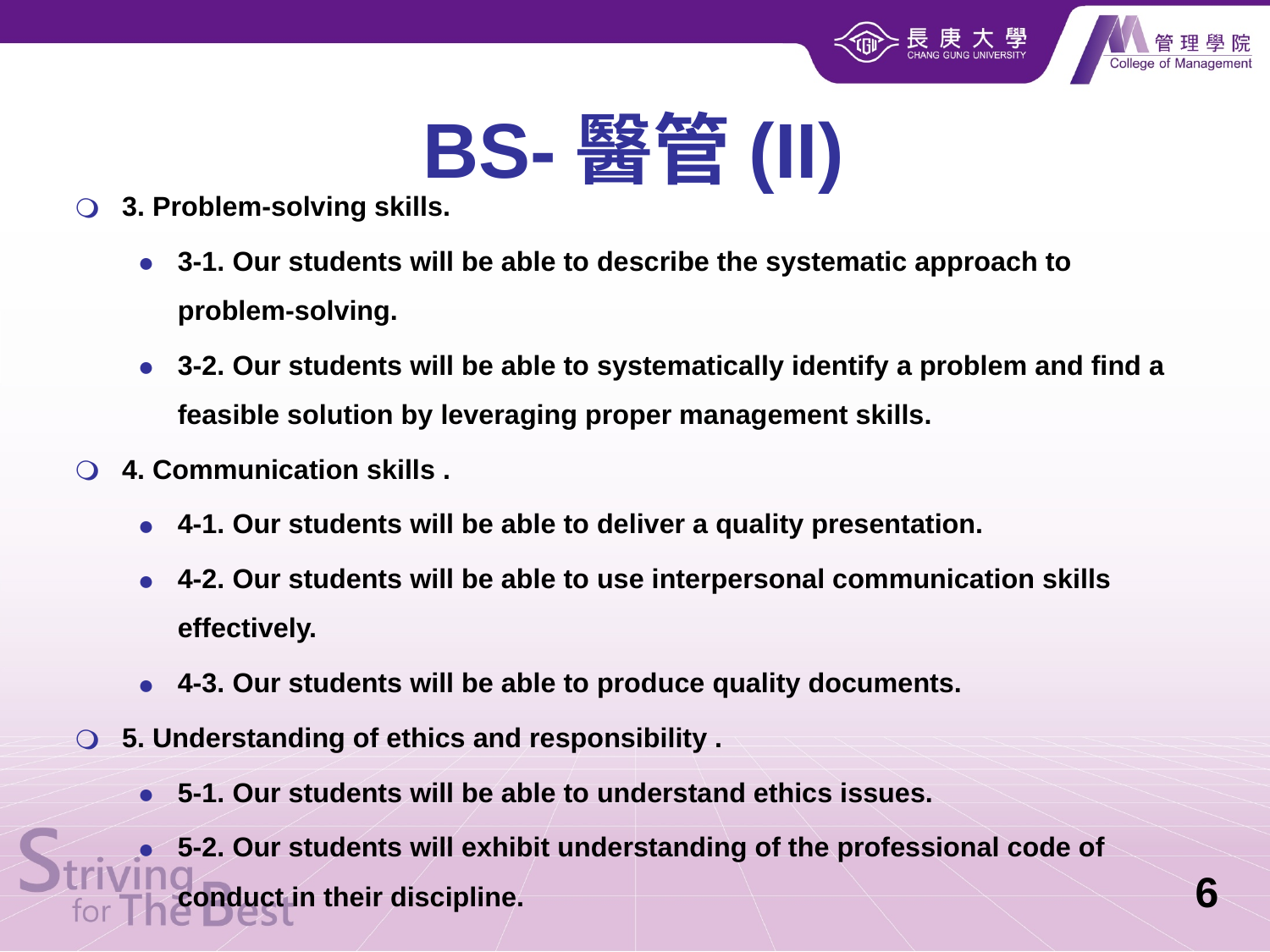

BS-醫管(II)
3. Problem-solving skills.
3-1. Our students will be able to describe the systematic approach to problem-solving.
3-2. Our students will be able to systematically identify a problem and find a feasible solution by leveraging proper management skills.
4. Communication skills .
4-1. Our students will be able to deliver a quality presentation.
4-2. Our students will be able to use interpersonal communication skills effectively.
4-3. Our students will be able to produce quality documents.
5. Understanding of ethics and responsibility .
5-1. Our students will be able to understand ethics issues.
5-2. Our students will exhibit understanding of the professional code of conduct in their discipline.
6